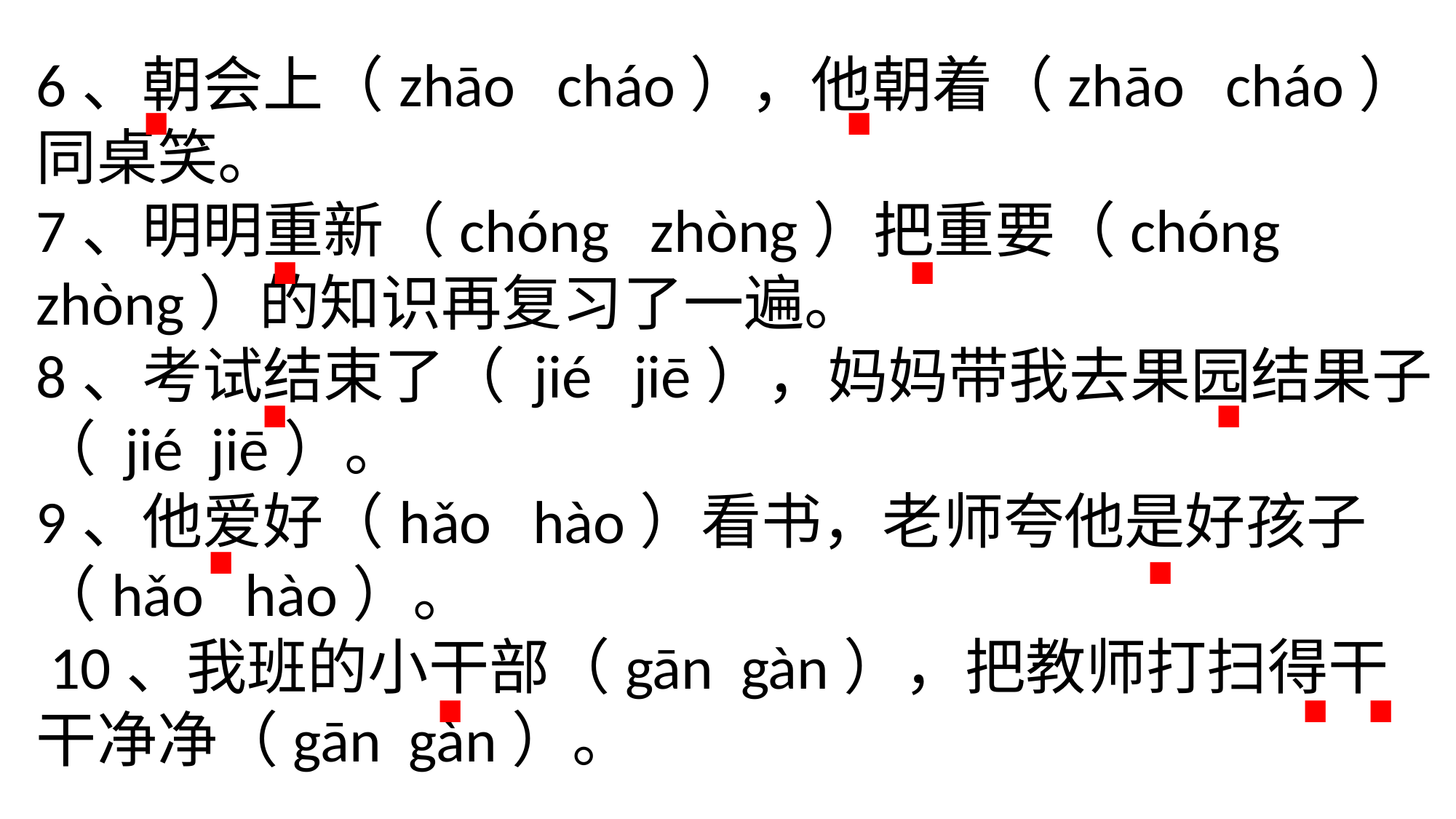

.
.
6、朝会上（zhāo   cháo），他朝着（zhāo   cháo）同桌笑。
7、明明重新（chóng   zhòng）把重要（chóng   zhòng）的知识再复习了一遍。
8、考试结束了（ jié   jiē），妈妈带我去果园结果子（ jié  jiē）。
9、他爱好（hǎo   hào）看书，老师夸他是好孩子（hǎo   hào）。
 10、我班的小干部（gān  gàn），把教师打扫得干干净净（gān  gàn）。
.
.
.
.
.
.
.
.
.